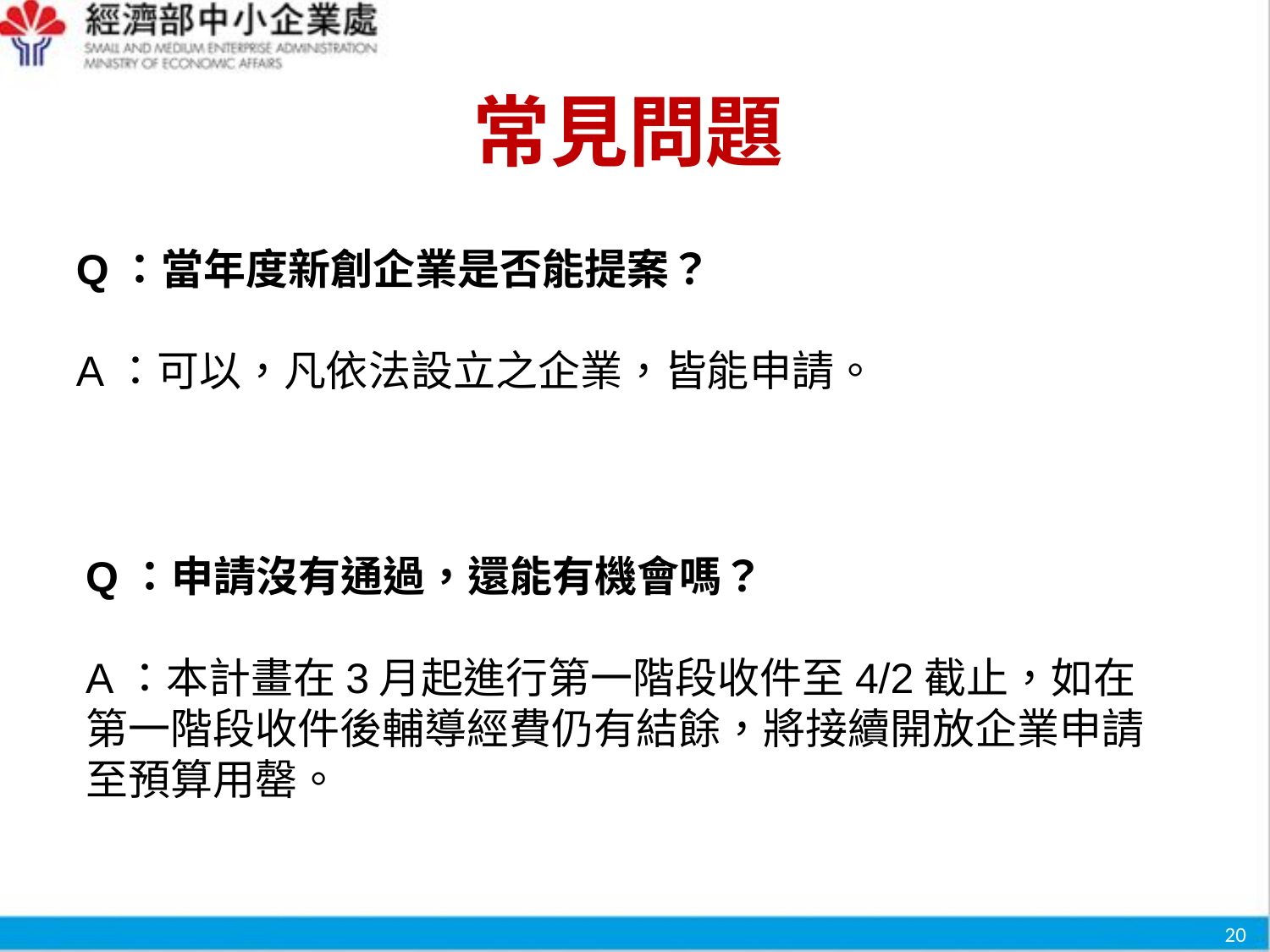

常見問題
Q：當年度新創企業是否能提案？

A：可以，凡依法設立之企業，皆能申請。

Q：申請沒有通過，還能有機會嗎？

A：本計畫在3月起進行第一階段收件至4/2截止，如在第一階段收件後輔導經費仍有結餘，將接續開放企業申請至預算用罄。

20